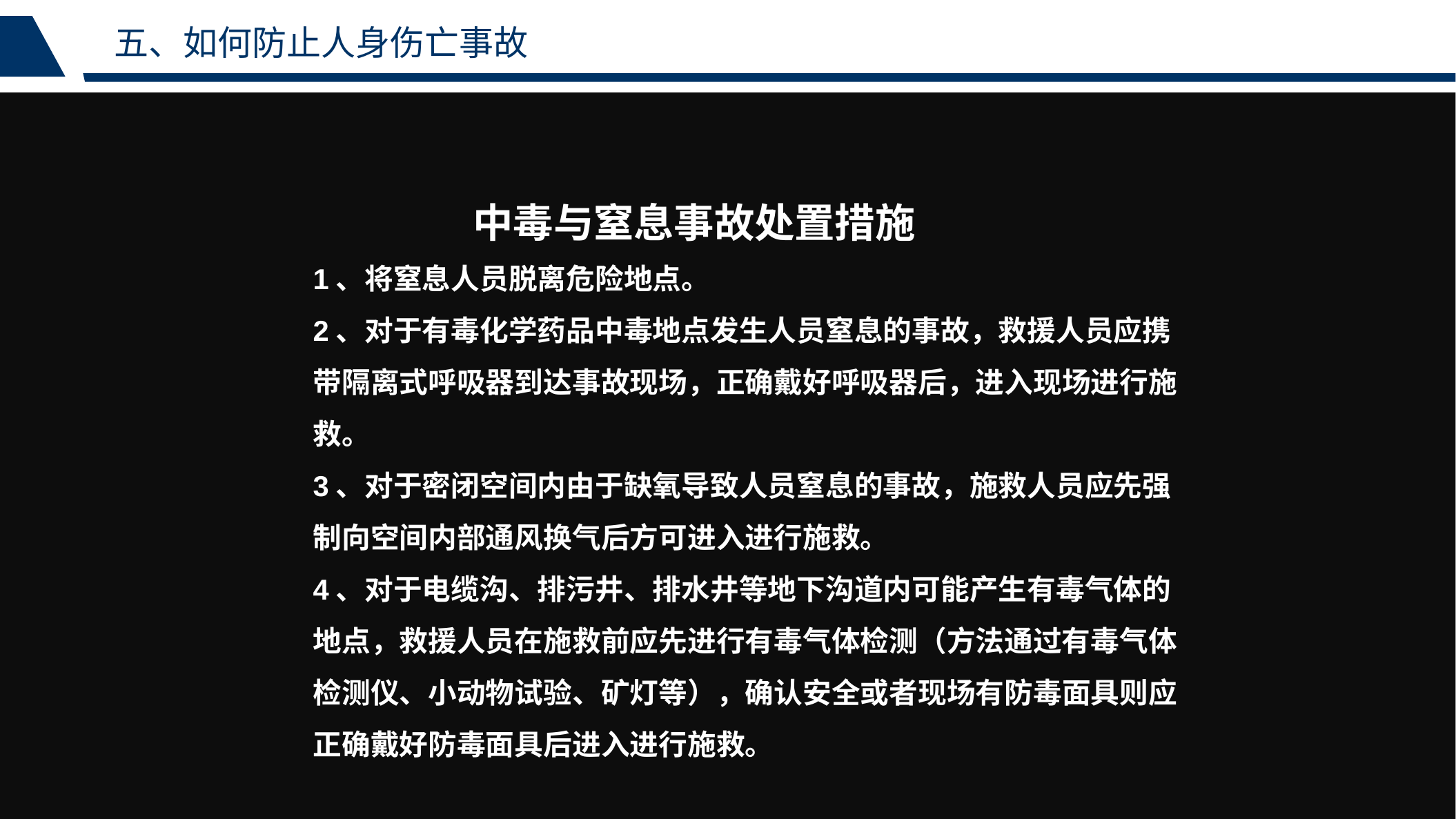

五、如何防止人身伤亡事故

中毒与窒息事故处置措施
1、将窒息人员脱离危险地点。
2、对于有毒化学药品中毒地点发生人员窒息的事故，救援人员应携带隔离式呼吸器到达事故现场，正确戴好呼吸器后，进入现场进行施救。
3、对于密闭空间内由于缺氧导致人员窒息的事故，施救人员应先强制向空间内部通风换气后方可进入进行施救。
4、对于电缆沟、排污井、排水井等地下沟道内可能产生有毒气体的地点，救援人员在施救前应先进行有毒气体检测（方法通过有毒气体检测仪、小动物试验、矿灯等），确认安全或者现场有防毒面具则应正确戴好防毒面具后进入进行施救。